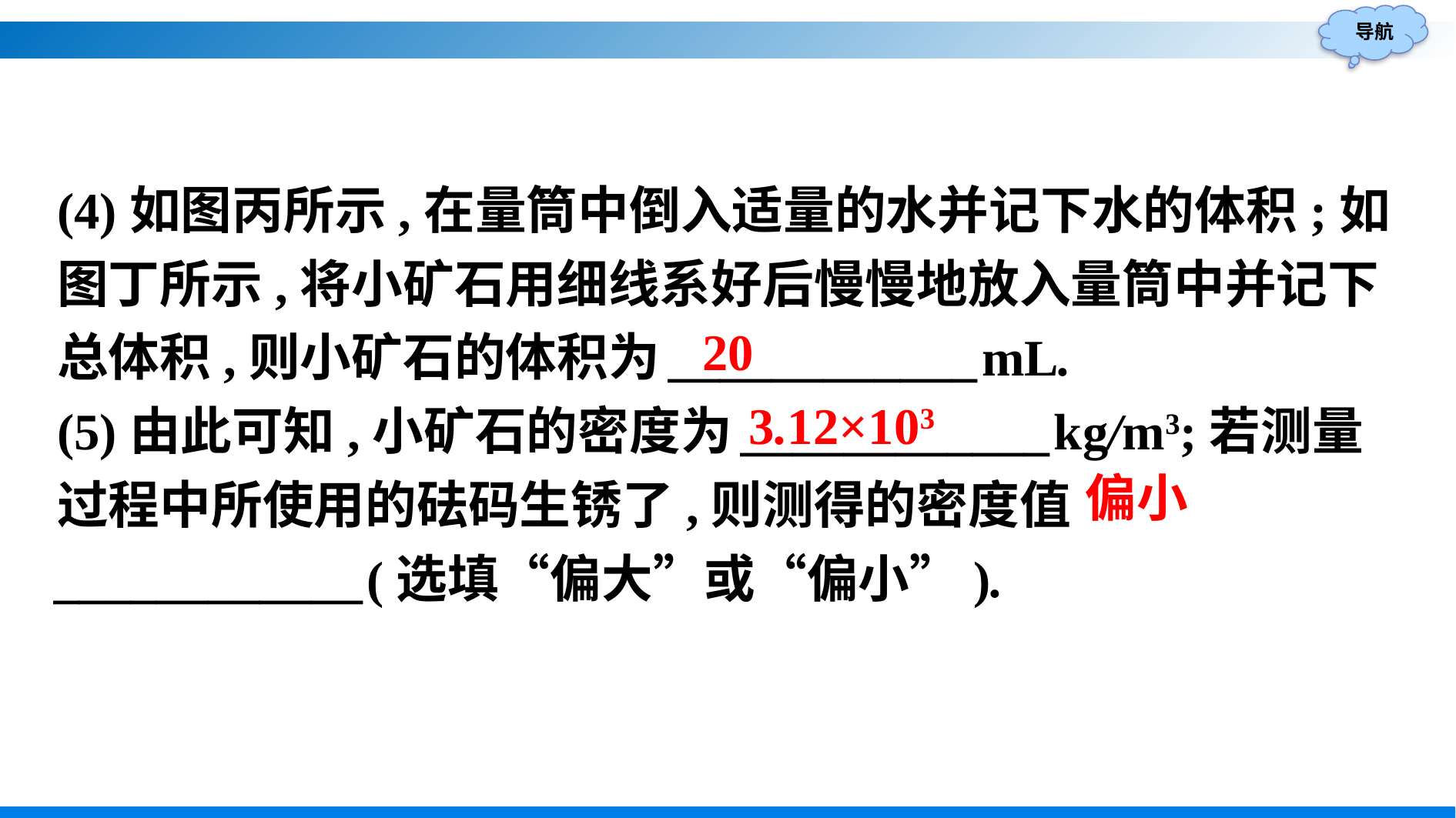

(4)如图丙所示,在量筒中倒入适量的水并记下水的体积;如图丁所示,将小矿石用细线系好后慢慢地放入量筒中并记下总体积,则小矿石的体积为____________mL.
(5)由此可知,小矿石的密度为____________kg/m3;若测量过程中所使用的砝码生锈了,则测得的密度值____________(选填“偏大”或“偏小”).
20
3.12×103
偏小